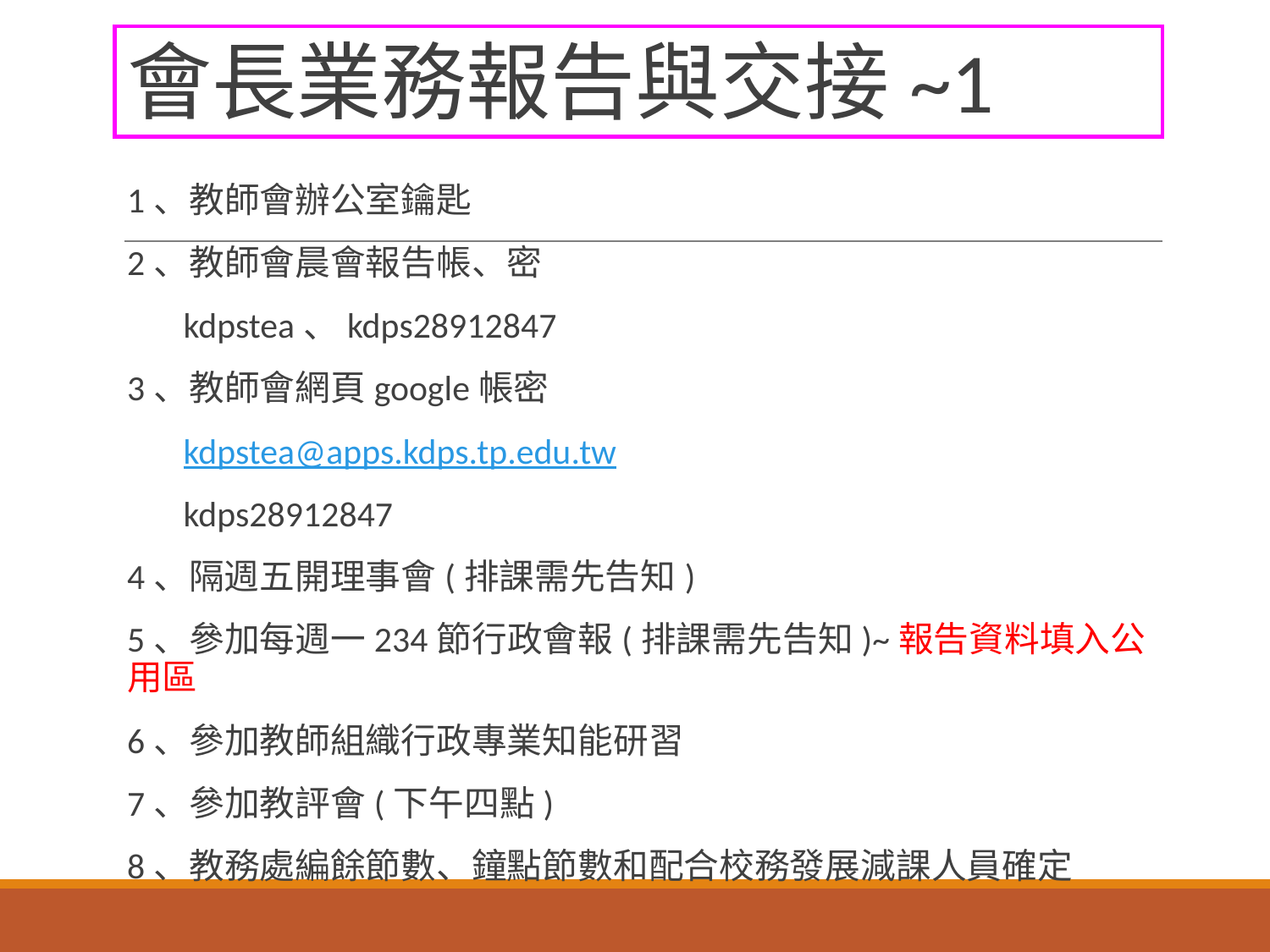

# 會長業務報告與交接~1
1、教師會辦公室鑰匙
2、教師會晨會報告帳、密
       kdpstea、kdps28912847
3、教師會網頁google帳密
       kdpstea@apps.kdps.tp.edu.tw
       kdps28912847
4、隔週五開理事會(排課需先告知)
5、參加每週一234節行政會報(排課需先告知)~報告資料填入公用區
6、參加教師組織行政專業知能研習
7、參加教評會(下午四點)
8、教務處編餘節數、鐘點節數和配合校務發展減課人員確定